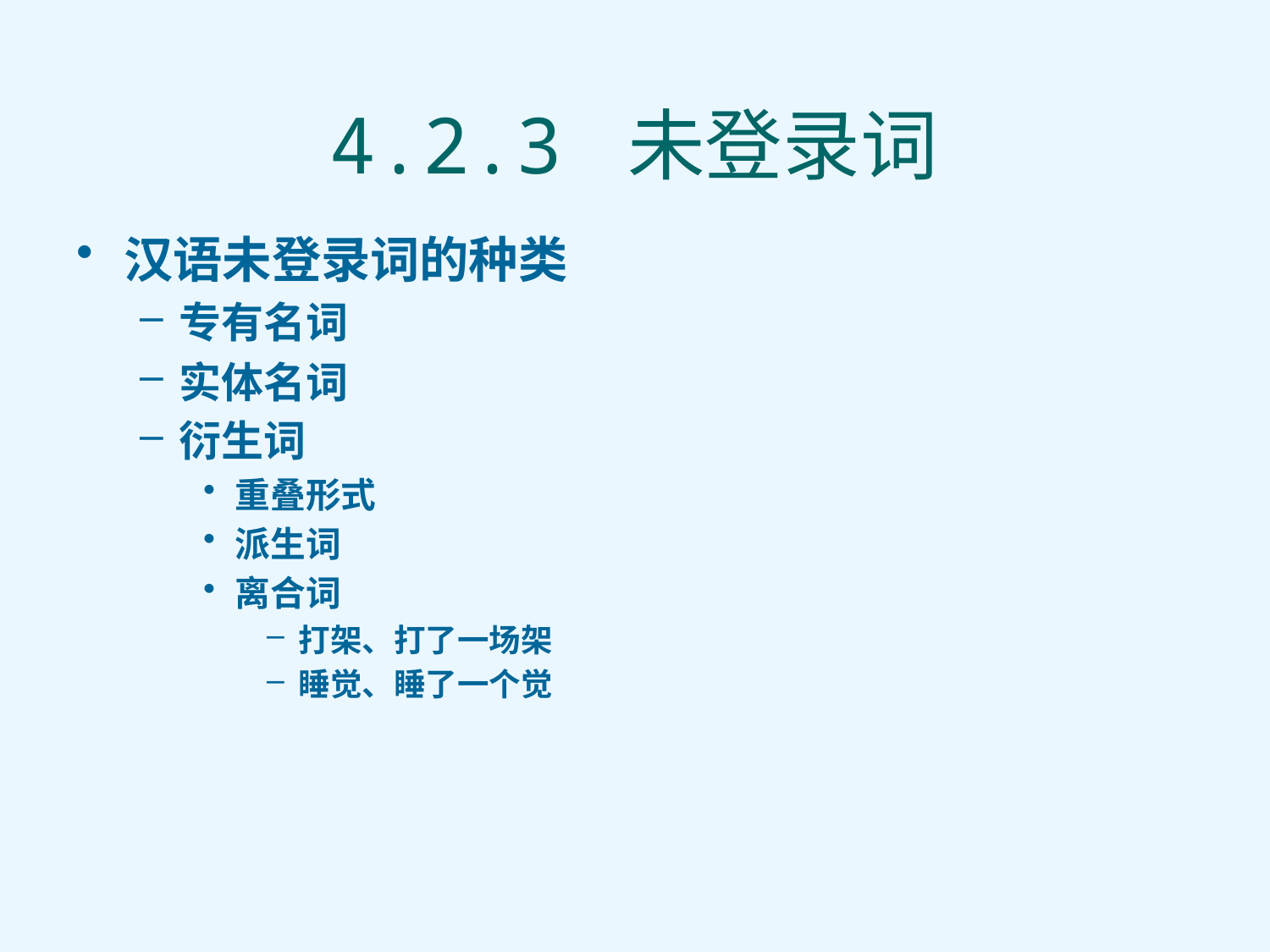

# 4.2.3 未登录词
汉语未登录词的种类
专有名词
实体名词
衍生词
重叠形式
派生词
离合词
打架、打了一场架
睡觉、睡了一个觉